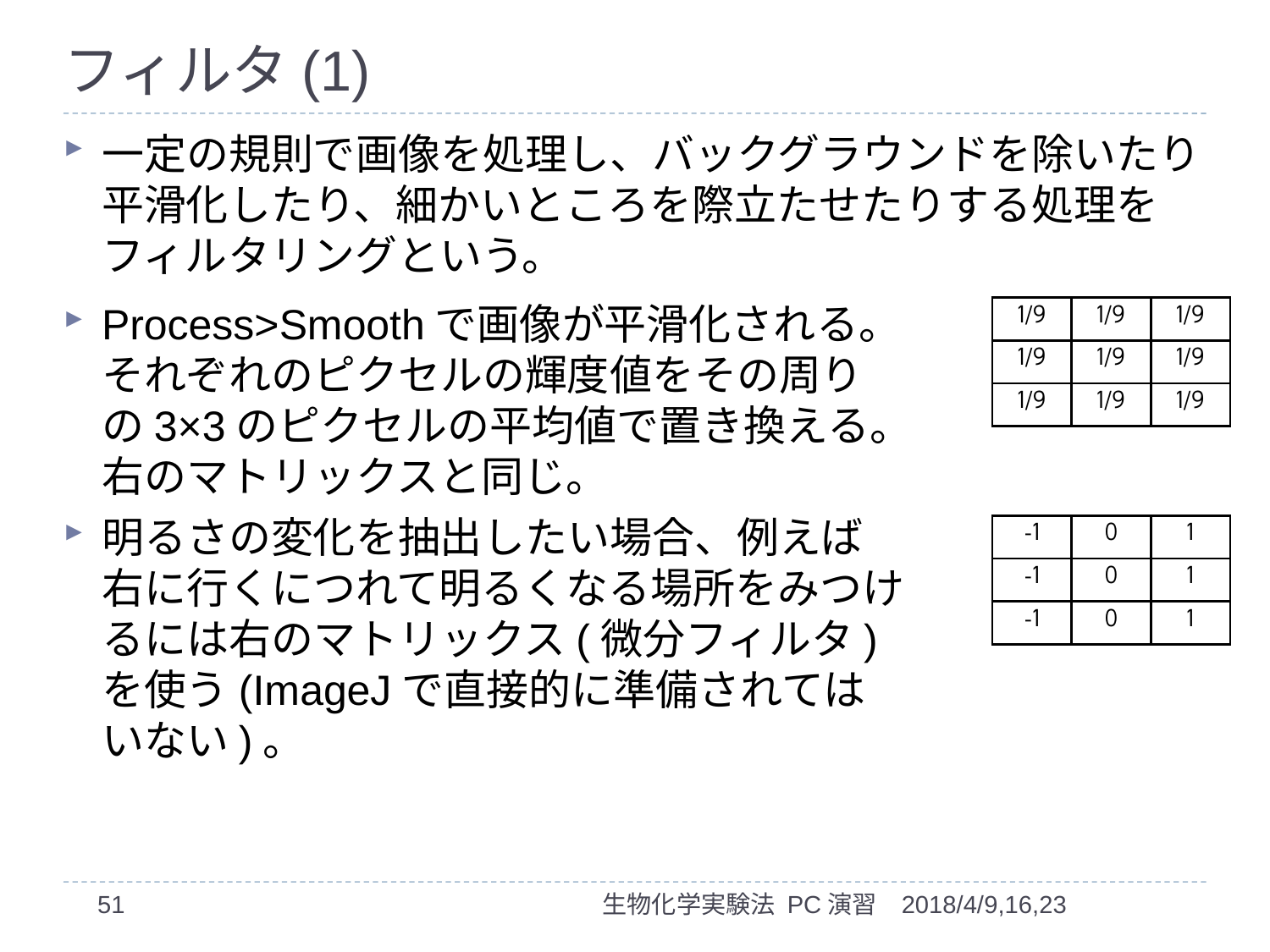

# フィルタ(1)
一定の規則で画像を処理し、バックグラウンドを除いたり平滑化したり、細かいところを際立たせたりする処理をフィルタリングという。

Process>Smoothで画像が平滑化される。それぞれのピクセルの輝度値をその周りの3×3のピクセルの平均値で置き換える。右のマトリックスと同じ。
明るさの変化を抽出したい場合、例えば右に行くにつれて明るくなる場所をみつけるには右のマトリックス(微分フィルタ)を使う(ImageJで直接的に準備されてはいない)。
| 1/9 | 1/9 | 1/9 |
| --- | --- | --- |
| 1/9 | 1/9 | 1/9 |
| 1/9 | 1/9 | 1/9 |
| -1 | 0 | 1 |
| --- | --- | --- |
| -1 | 0 | 1 |
| -1 | 0 | 1 |
51
生物化学実験法 PC演習
2018/4/9,16,23